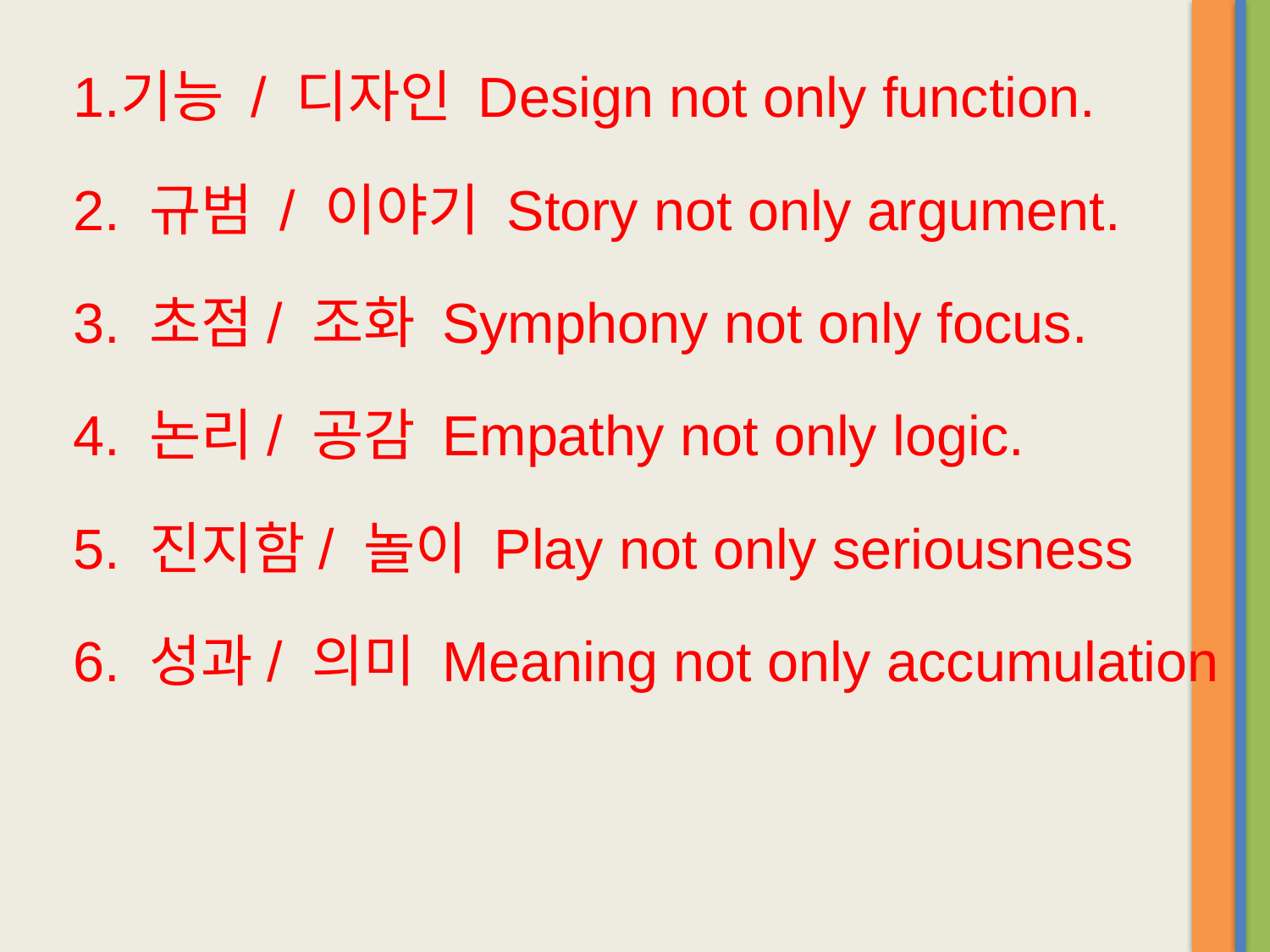

기능 / 디자인 Design not only function.
2. 규범 / 이야기 Story not only argument.
3. 초점/ 조화 Symphony not only focus.
4. 논리/ 공감 Empathy not only logic.
5. 진지함/ 놀이 Play not only seriousness
6. 성과/ 의미 Meaning not only accumulation